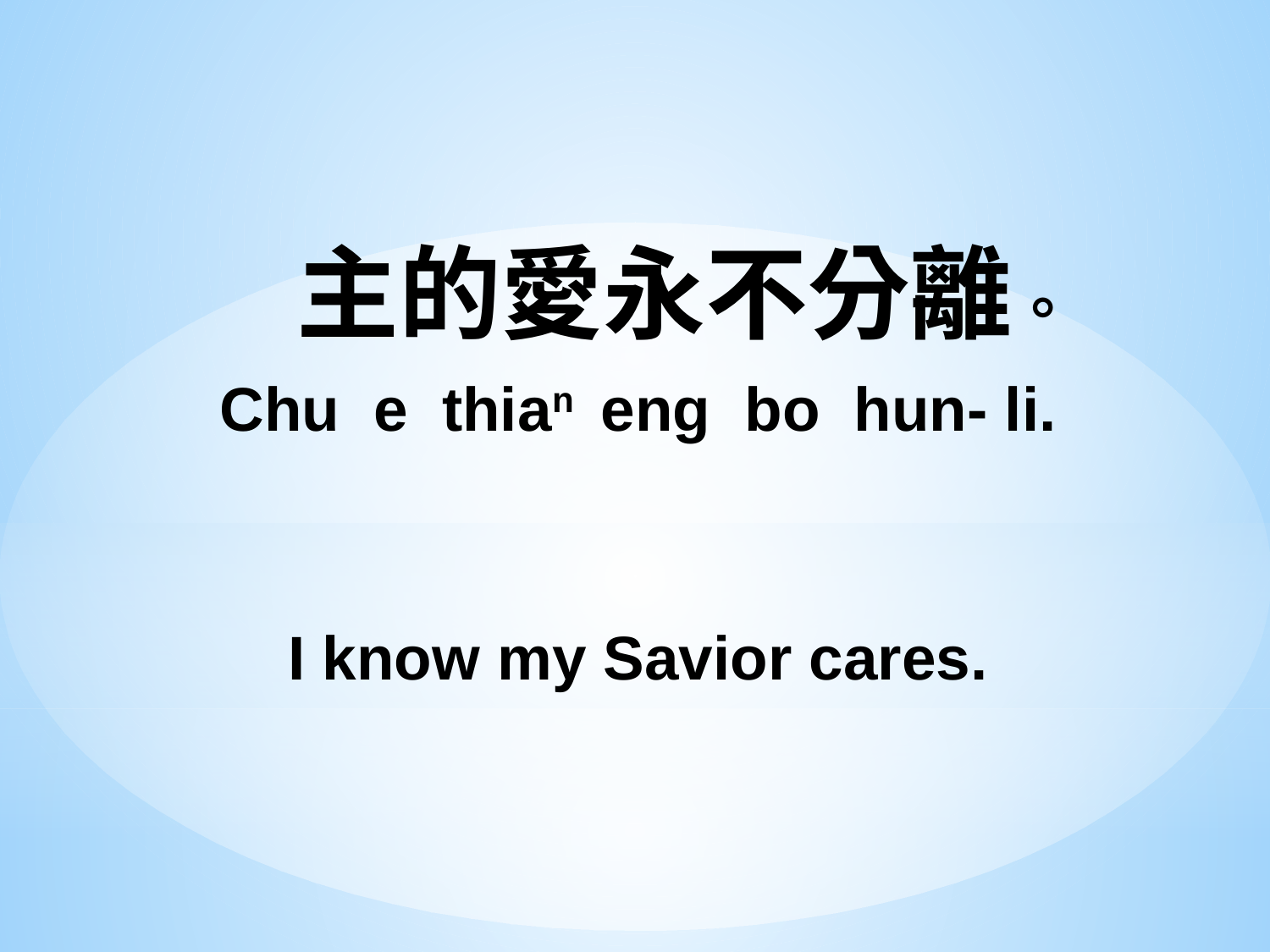

主的愛永不分離。
Chu  e  thian  eng  bo  hun- li.

I know my Savior cares.